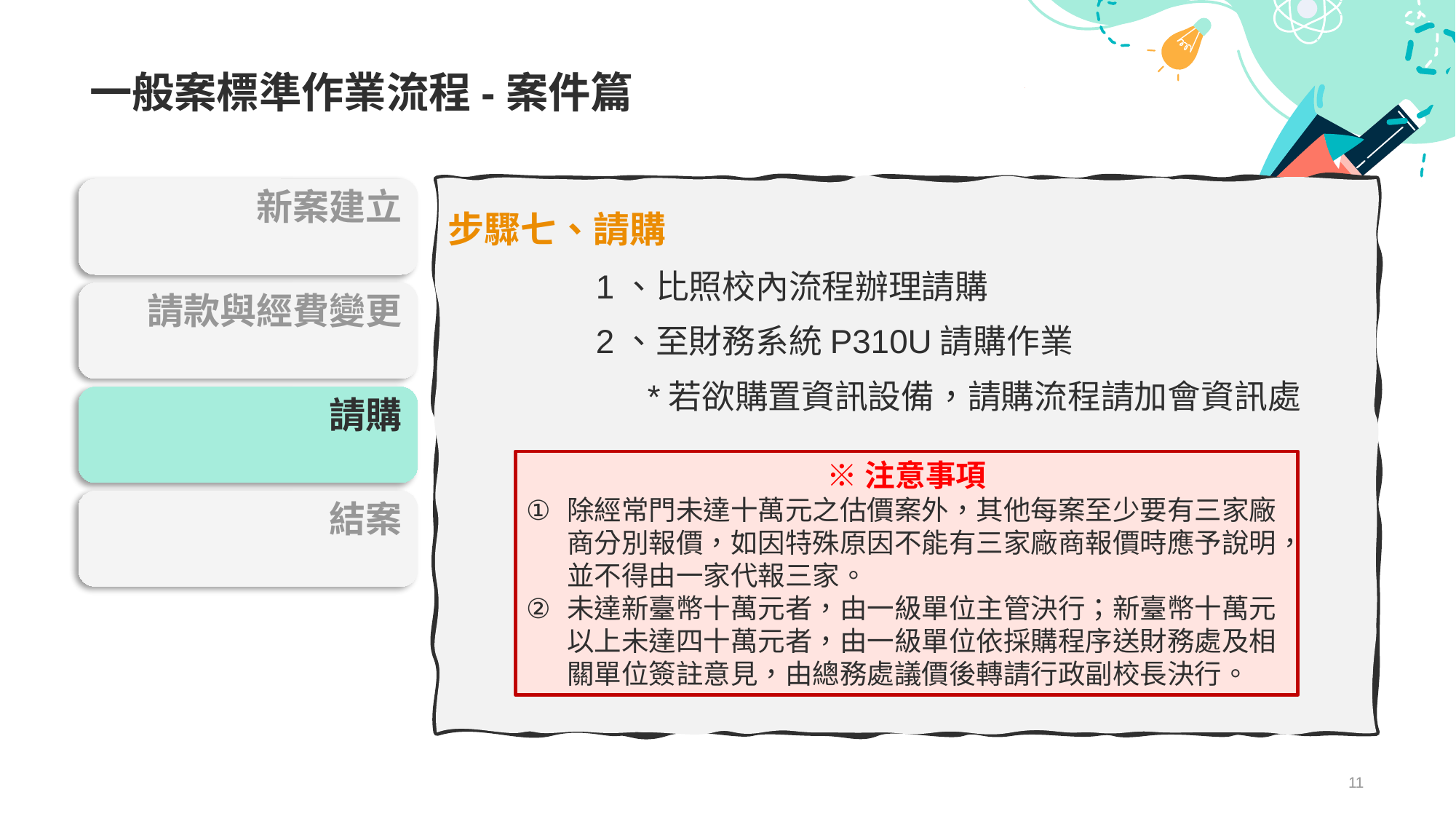

# 一般案標準作業流程-案件篇
新案建立
步驟七、請購
1、比照校內流程辦理請購
2、至財務系統P310U請購作業
	*若欲購置資訊設備，請購流程請加會資訊處
請款與經費變更
請購
※注意事項
除經常門未達十萬元之估價案外，其他每案至少要有三家廠商分別報價，如因特殊原因不能有三家廠商報價時應予說明，並不得由一家代報三家。
未達新臺幣十萬元者，由一級單位主管決行；新臺幣十萬元以上未達四十萬元者，由一級單位依採購程序送財務處及相關單位簽註意見，由總務處議價後轉請行政副校長決行。
結案
11